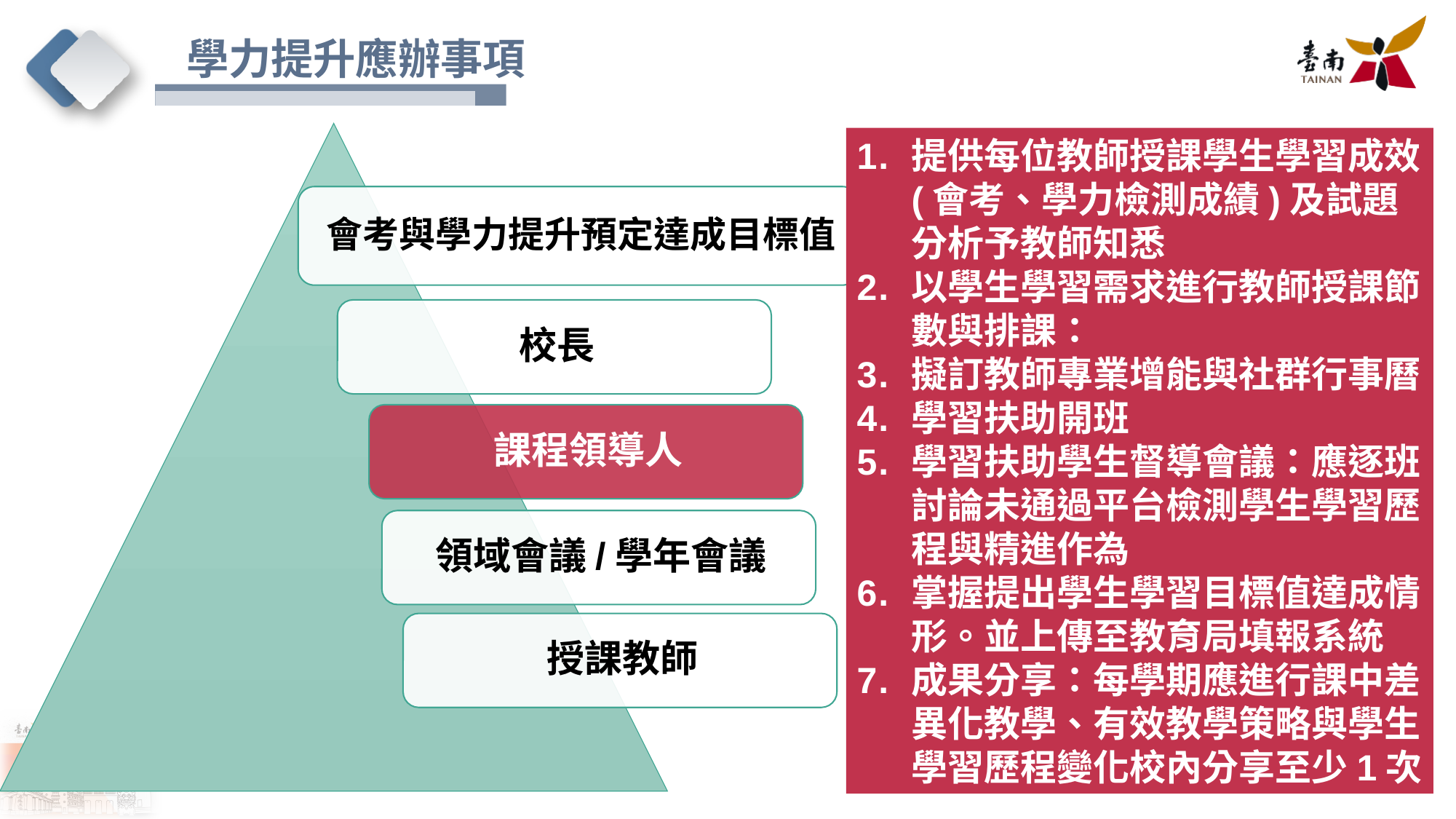

學力提升應辦事項

會考與學力提升預定達成目標值
校長
課程領導人
領域會議/學年會議
授課教師
提供每位教師授課學生學習成效(會考、學力檢測成績)及試題分析予教師知悉
以學生學習需求進行教師授課節數與排課：
擬訂教師專業增能與社群行事曆
學習扶助開班
學習扶助學生督導會議：應逐班討論未通過平台檢測學生學習歷程與精進作為
掌握提出學生學習目標值達成情形。並上傳至教育局填報系統
成果分享：每學期應進行課中差異化教學、有效教學策略與學生學習歷程變化校內分享至少1次